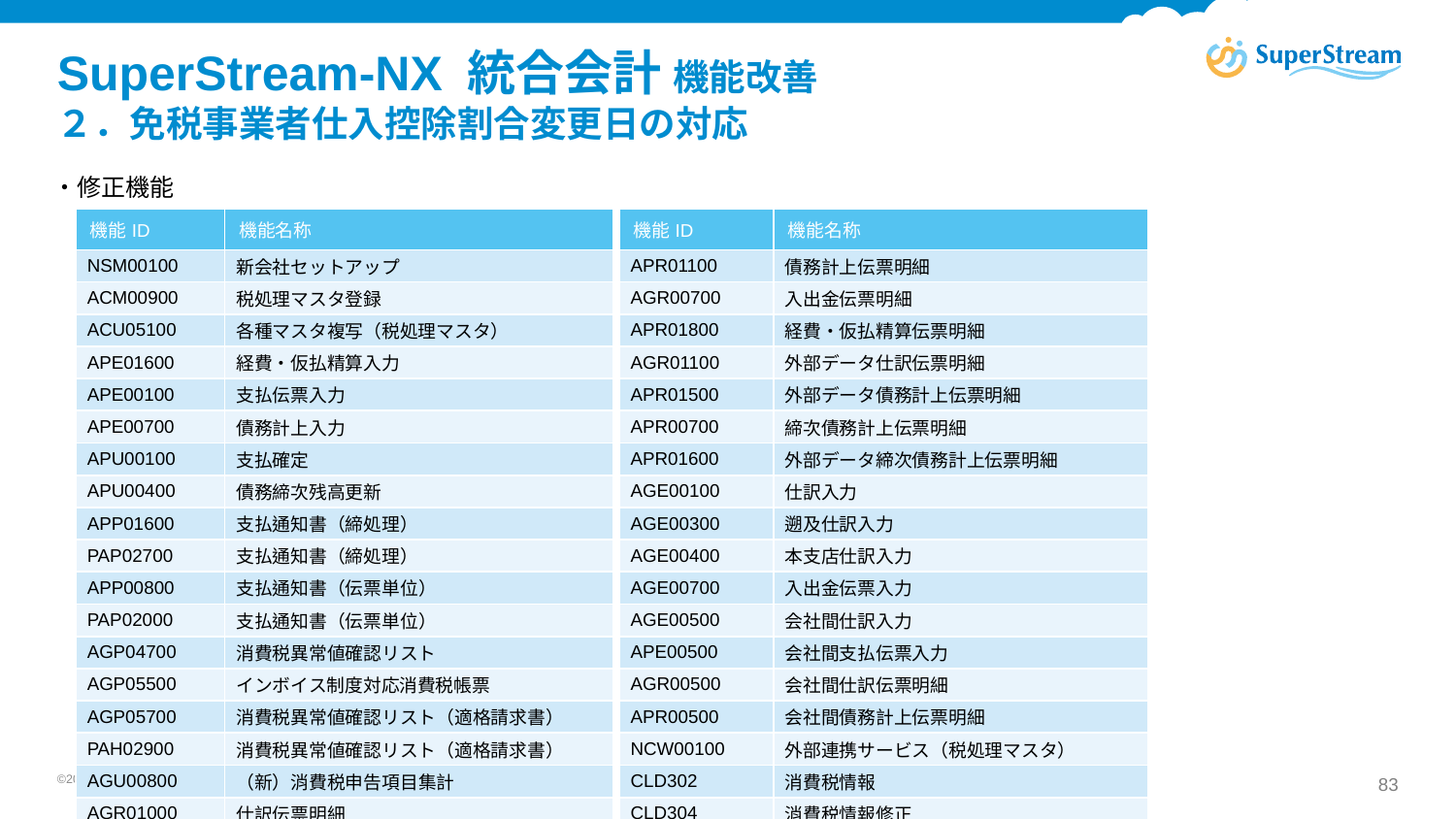

# SuperStream-NX 統合会計 機能改善 ２．免税事業者仕入控除割合変更日の対応
・修正機能
| 機能ID | 機能名称 |
| --- | --- |
| NSM00100 | 新会社セットアップ |
| ACM00900 | 税処理マスタ登録 |
| ACU05100 | 各種マスタ複写（税処理マスタ） |
| APE01600 | 経費・仮払精算入力 |
| APE00100 | 支払伝票入力 |
| APE00700 | 債務計上入力 |
| APU00100 | 支払確定 |
| APU00400 | 債務締次残高更新 |
| APP01600 | 支払通知書（締処理） |
| PAP02700 | 支払通知書（締処理） |
| APP00800 | 支払通知書（伝票単位） |
| PAP02000 | 支払通知書（伝票単位） |
| AGP04700 | 消費税異常値確認リスト |
| AGP05500 | インボイス制度対応消費税帳票 |
| AGP05700 | 消費税異常値確認リスト（適格請求書） |
| PAH02900 | 消費税異常値確認リスト（適格請求書） |
| AGU00800 | （新）消費税申告項目集計 |
| AGR01000 | 仕訳伝票明細 |
| 機能ID | 機能名称 |
| --- | --- |
| APR01100 | 債務計上伝票明細 |
| AGR00700 | 入出金伝票明細 |
| APR01800 | 経費・仮払精算伝票明細 |
| AGR01100 | 外部データ仕訳伝票明細 |
| APR01500 | 外部データ債務計上伝票明細 |
| APR00700 | 締次債務計上伝票明細 |
| APR01600 | 外部データ締次債務計上伝票明細 |
| AGE00100 | 仕訳入力 |
| AGE00300 | 遡及仕訳入力 |
| AGE00400 | 本支店仕訳入力 |
| AGE00700 | 入出金伝票入力 |
| AGE00500 | 会社間仕訳入力 |
| APE00500 | 会社間支払伝票入力 |
| AGR00500 | 会社間仕訳伝票明細 |
| APR00500 | 会社間債務計上伝票明細 |
| NCW00100 | 外部連携サービス（税処理マスタ） |
| CLD302 | 消費税情報 |
| CLD304 | 消費税情報修正 |
©2026 Canon IT Solutions Inc. All rights reserved.
83